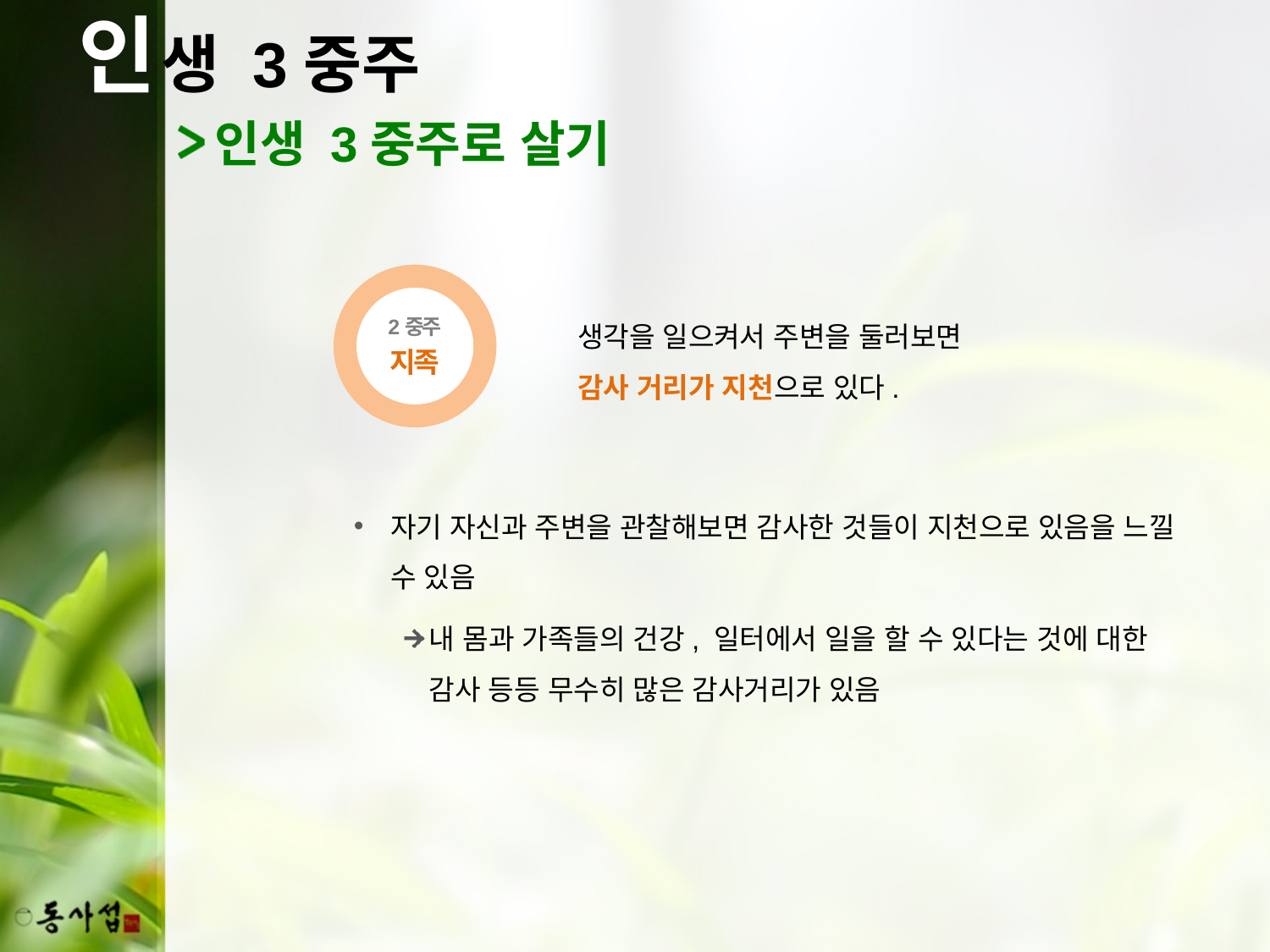

인
생 3중주
인생 3중주로 살기
2중주
지족
생각을 일으켜서 주변을 둘러보면
감사 거리가 지천으로 있다.
자기 자신과 주변을 관찰해보면 감사한 것들이 지천으로 있음을 느낄 수 있음
내 몸과 가족들의 건강, 일터에서 일을 할 수 있다는 것에 대한 감사 등등 무수히 많은 감사거리가 있음